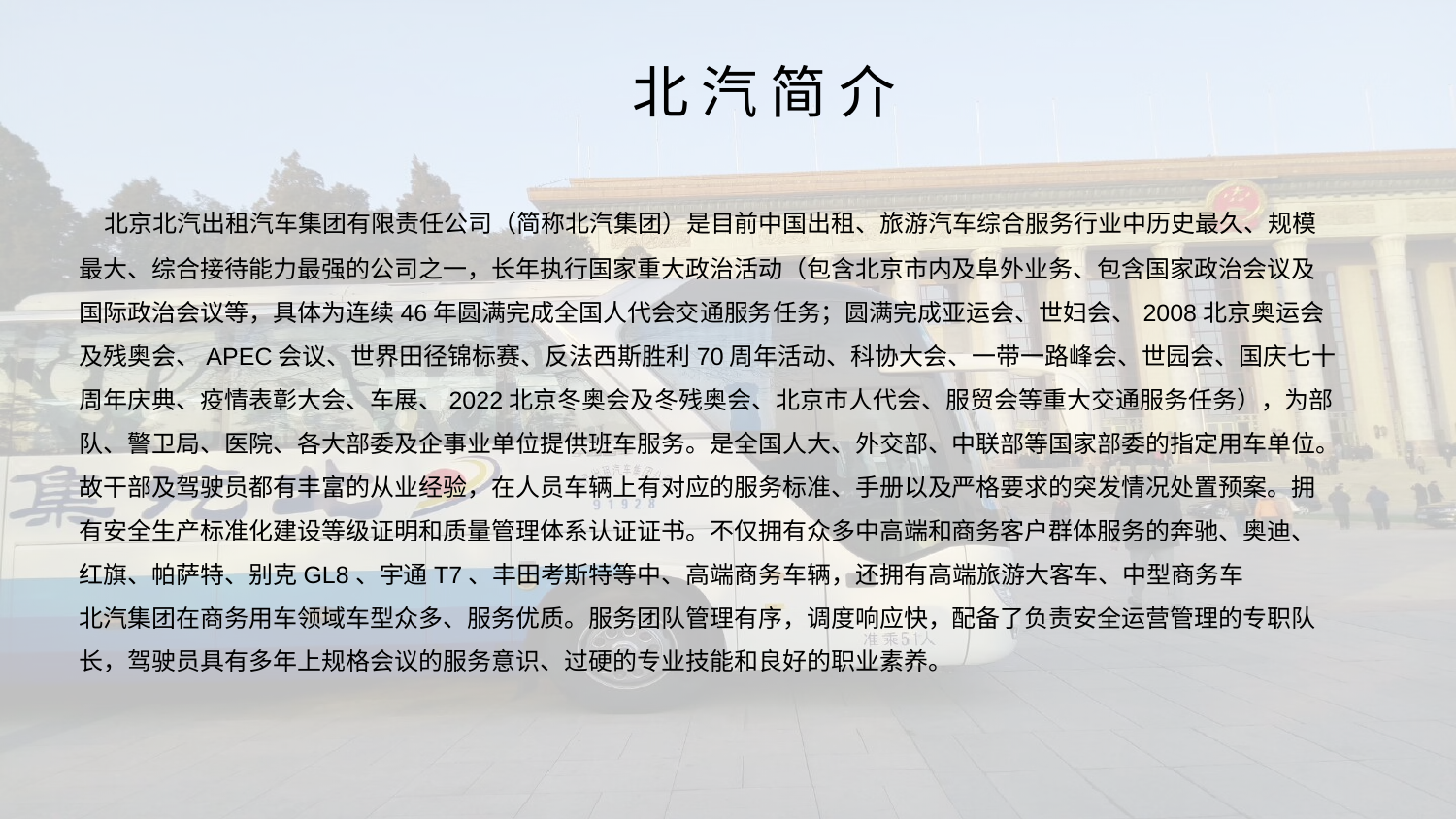

北 汽 简 介
  北京北汽出租汽车集团有限责任公司（简称北汽集团）是目前中国出租、旅游汽车综合服务行业中历史最久、规模最大、综合接待能力最强的公司之一，长年执行国家重大政治活动（包含北京市内及阜外业务、包含国家政治会议及国际政治会议等，具体为连续46年圆满完成全国人代会交通服务任务；圆满完成亚运会、世妇会、2008北京奥运会及残奥会、APEC会议、世界田径锦标赛、反法西斯胜利70周年活动、科协大会、一带一路峰会、世园会、国庆七十周年庆典、疫情表彰大会、车展、2022北京冬奥会及冬残奥会、北京市人代会、服贸会等重大交通服务任务），为部队、警卫局、医院、各大部委及企事业单位提供班车服务。是全国人大、外交部、中联部等国家部委的指定用车单位。故干部及驾驶员都有丰富的从业经验，在人员车辆上有对应的服务标准、手册以及严格要求的突发情况处置预案。拥有安全生产标准化建设等级证明和质量管理体系认证证书。不仅拥有众多中高端和商务客户群体服务的奔驰、奥迪、红旗、帕萨特、别克GL8、宇通T7、丰田考斯特等中、高端商务车辆，还拥有高端旅游大客车、中型商务车
北汽集团在商务用车领域车型众多、服务优质。服务团队管理有序，调度响应快，配备了负责安全运营管理的专职队长，驾驶员具有多年上规格会议的服务意识、过硬的专业技能和良好的职业素养。